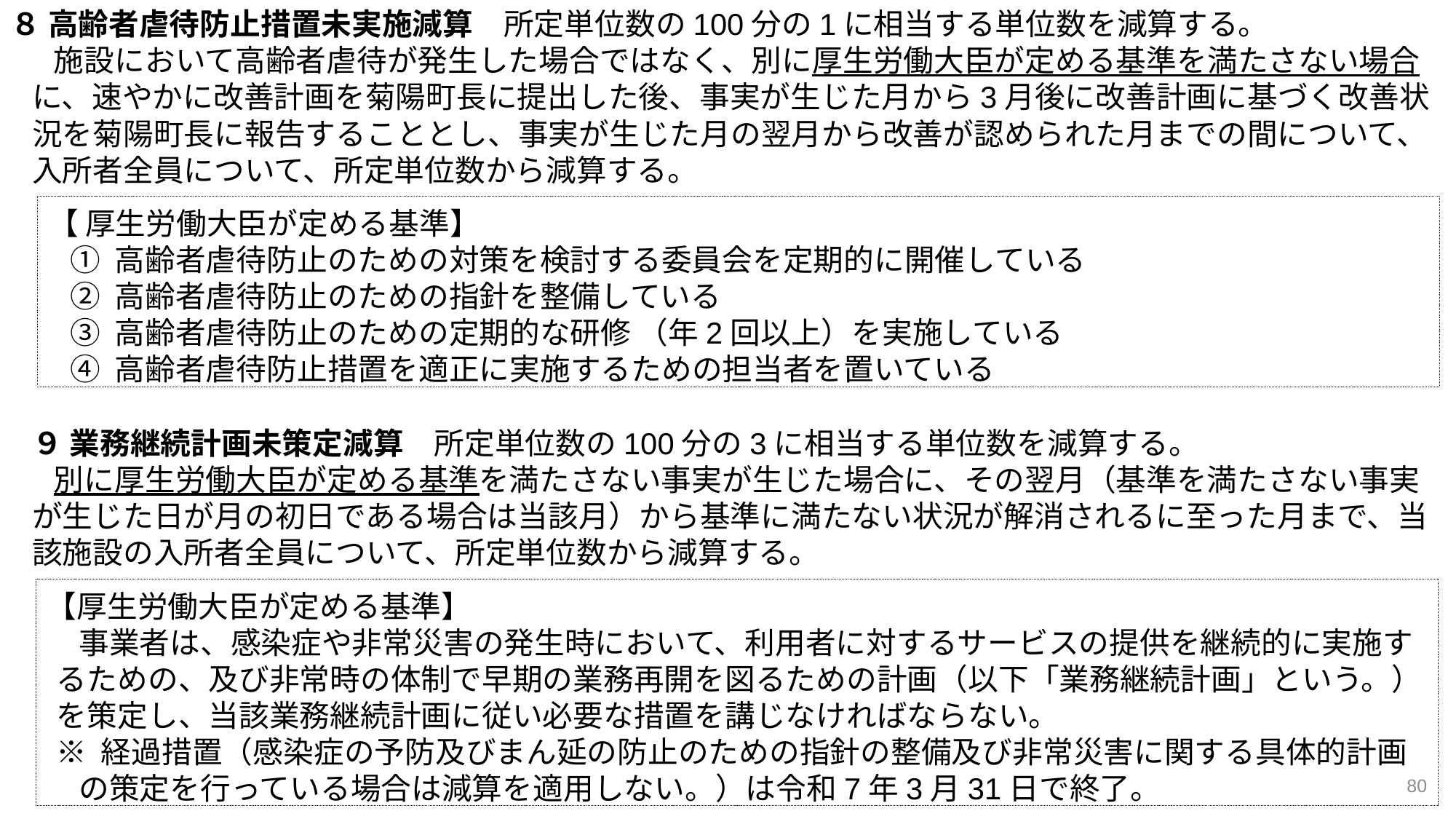

８ 高齢者虐待防止措置未実施減算　所定単位数の100分の1に相当する単位数を減算する。
施設において高齢者虐待が発生した場合ではなく、別に厚生労働大臣が定める基準を満たさない場合に、速やかに改善計画を菊陽町長に提出した後、事実が生じた月から3月後に改善計画に基づく改善状況を菊陽町長に報告することとし、事実が生じた月の翌月から改善が認められた月までの間について、入所者全員について、所定単位数から減算する。

９ 業務継続計画未策定減算　所定単位数の100分の3に相当する単位数を減算する。
別に厚生労働大臣が定める基準を満たさない事実が生じた場合に、その翌月（基準を満たさない事実が生じた日が月の初日である場合は当該月）から基準に満たない状況が解消されるに至った月まで、当該施設の入所者全員について、所定単位数から減算する。
【 厚生労働大臣が定める基準】
① 高齢者虐待防止のための対策を検討する委員会を定期的に開催している
② 高齢者虐待防止のための指針を整備している
③ 高齢者虐待防止のための定期的な研修 （年2回以上）を実施している
④ 高齢者虐待防止措置を適正に実施するための担当者を置いている
【厚生労働大臣が定める基準】
事業者は、感染症や非常災害の発生時において、利用者に対するサービスの提供を継続的に実施するための、及び非常時の体制で早期の業務再開を図るための計画（以下「業務継続計画」という。）を策定し、当該業務継続計画に従い必要な措置を講じなければならない。
※ 経過措置（感染症の予防及びまん延の防止のための指針の整備及び非常災害に関する具体的計画の策定を行っている場合は減算を適用しない。）は令和7年3月31日で終了。
80